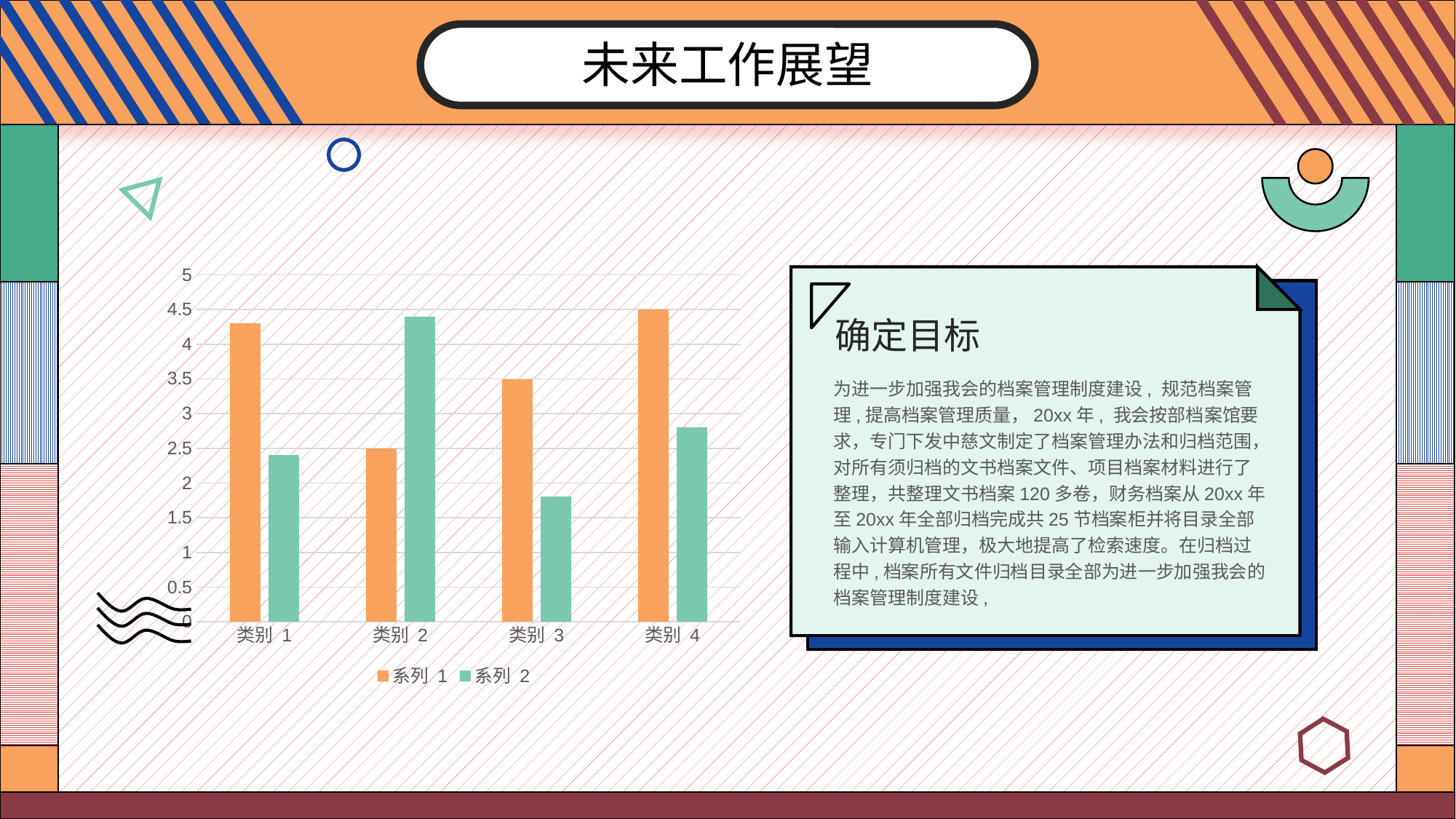

未来工作展望

### Chart

| Category | 系列 1 | 系列 2 |
|---|---|---|
| 类别 1 | 4.3 | 2.4 |
| 类别 2 | 2.5 | 4.4 |
| 类别 3 | 3.5 | 1.8 |
| 类别 4 | 4.5 | 2.8 |

确定目标
为进一步加强我会的档案管理制度建设, 规范档案管理,提高档案管理质量，20xx年, 我会按部档案馆要求，专门下发中慈文制定了档案管理办法和归档范围，对所有须归档的文书档案文件、项目档案材料进行了整理，共整理文书档案120多卷，财务档案从20xx年至20xx年全部归档完成共25节档案柜并将目录全部输入计算机管理，极大地提高了检索速度。在归档过程中,档案所有文件归档目录全部为进一步加强我会的档案管理制度建设,